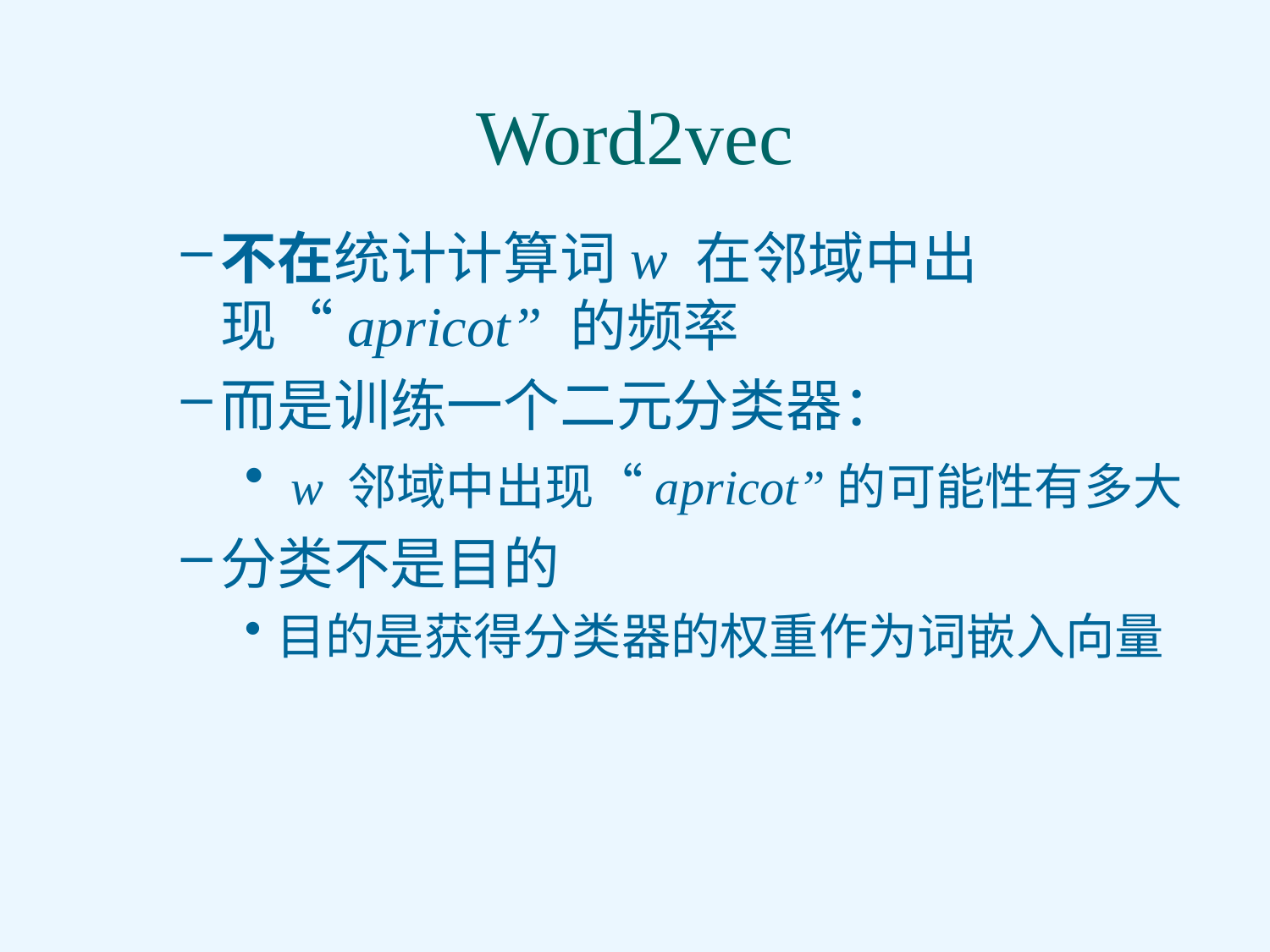

# Word2vec
不在统计计算词w 在邻域中出现“apricot” 的频率
而是训练一个二元分类器：
 w 邻域中出现“apricot”的可能性有多大
分类不是目的
目的是获得分类器的权重作为词嵌入向量